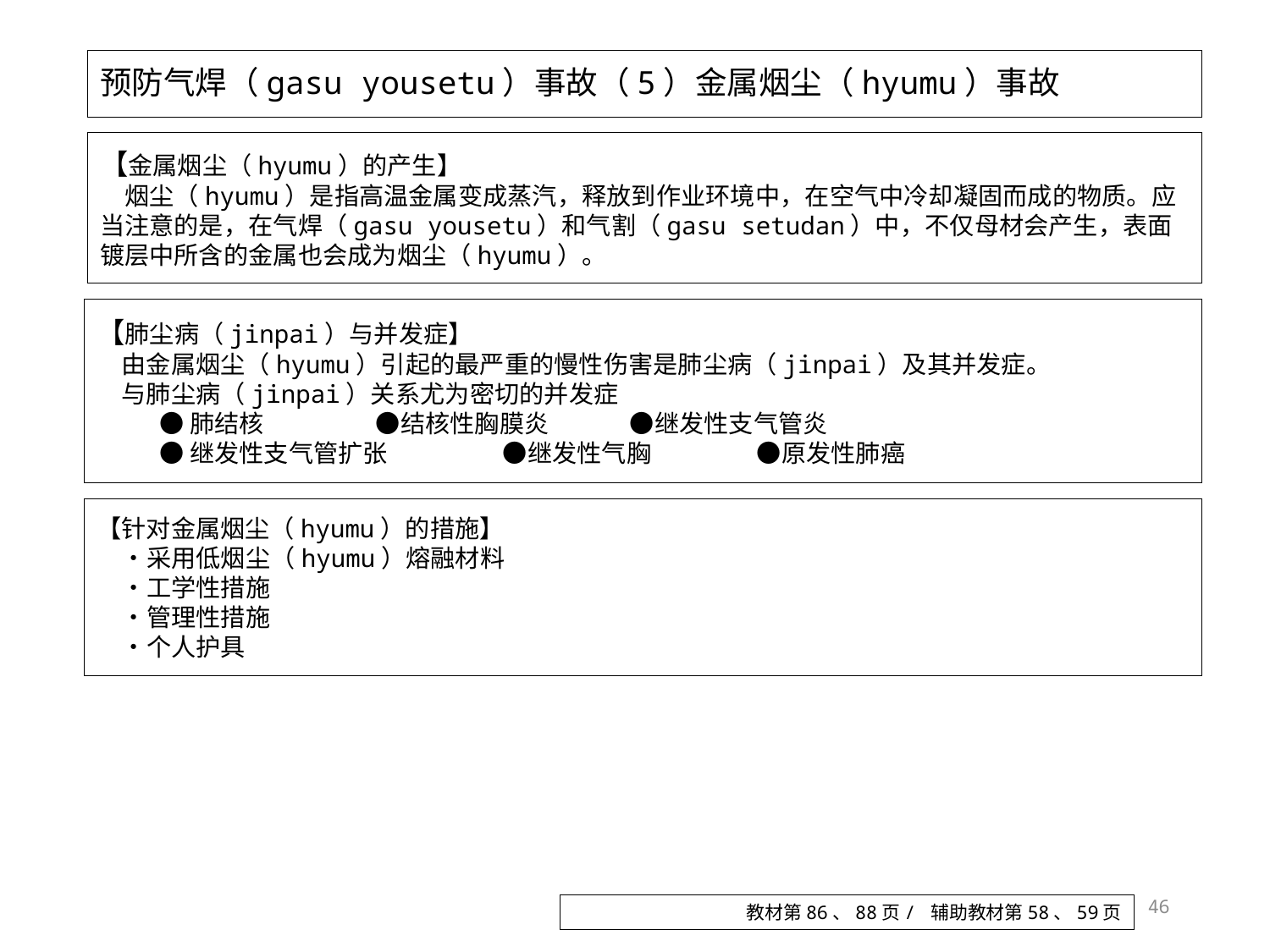

# 预防气焊（gasu yousetu）事故（5）金属烟尘（hyumu）事故
【金属烟尘（hyumu）的产生】
　烟尘（hyumu）是指高温金属变成蒸汽，释放到作业环境中，在空气中冷却凝固而成的物质。应当注意的是，在气焊（gasu yousetu）和气割（gasu setudan）中，不仅母材会产生，表面镀层中所含的金属也会成为烟尘（hyumu）。
【肺尘病（jinpai）与并发症】
　由金属烟尘（hyumu）引起的最严重的慢性伤害是肺尘病（jinpai）及其并发症。
　与肺尘病（jinpai）关系尤为密切的并发症
●肺结核	●结核性胸膜炎	●继发性支气管炎
●继发性支气管扩张	●继发性气胸	●原发性肺癌
【针对金属烟尘（hyumu）的措施】
・采用低烟尘（hyumu）熔融材料
・工学性措施
・管理性措施
・个人护具
46
教材第86、88页/ 辅助教材第58、59页